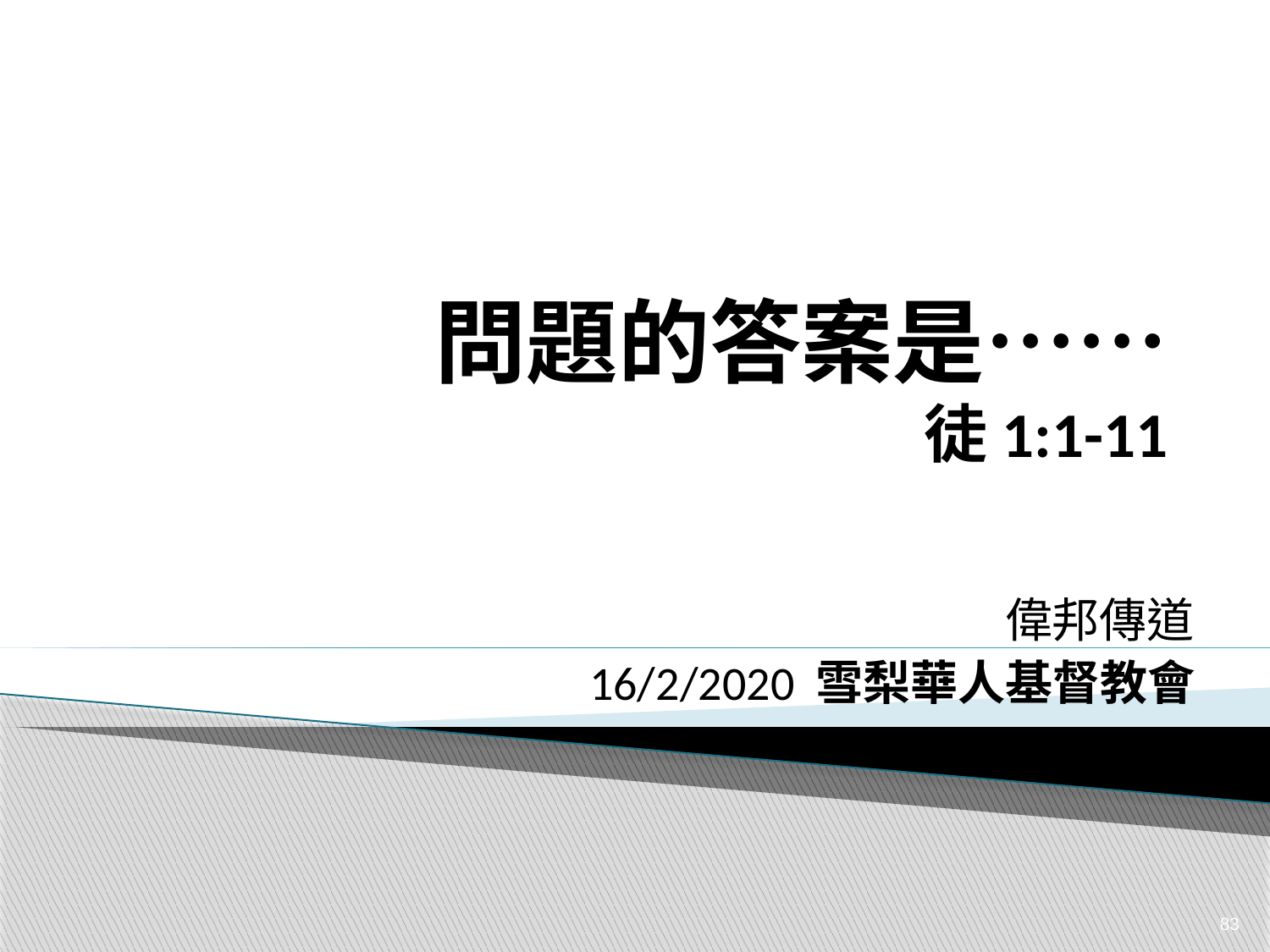

# 問題的答案是…… 徒1:1-11

偉邦傳道
16/2/2020 雪梨華人基督教會
83